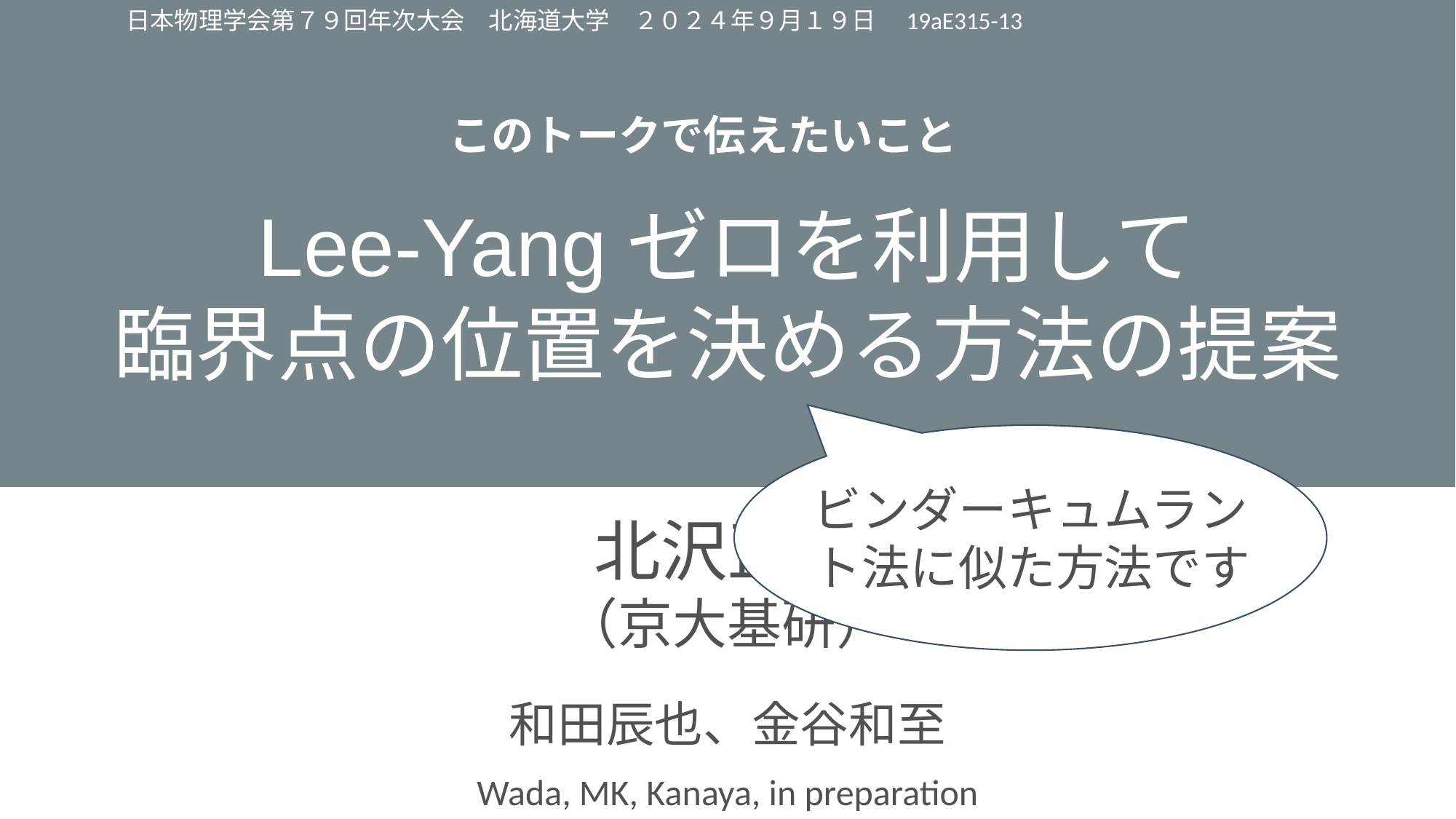

日本物理学会第７９回年次大会　北海道大学　２０２４年９月１９日　19aE315-13

このトークで伝えたいこと
Lee-Yangゼロを利用して
臨界点の位置を決める方法の提案

ビンダーキュムラン
ト法に似た方法です
北沢正清
（京大基研）
和田辰也、金谷和至
Wada, MK, Kanaya, in preparation